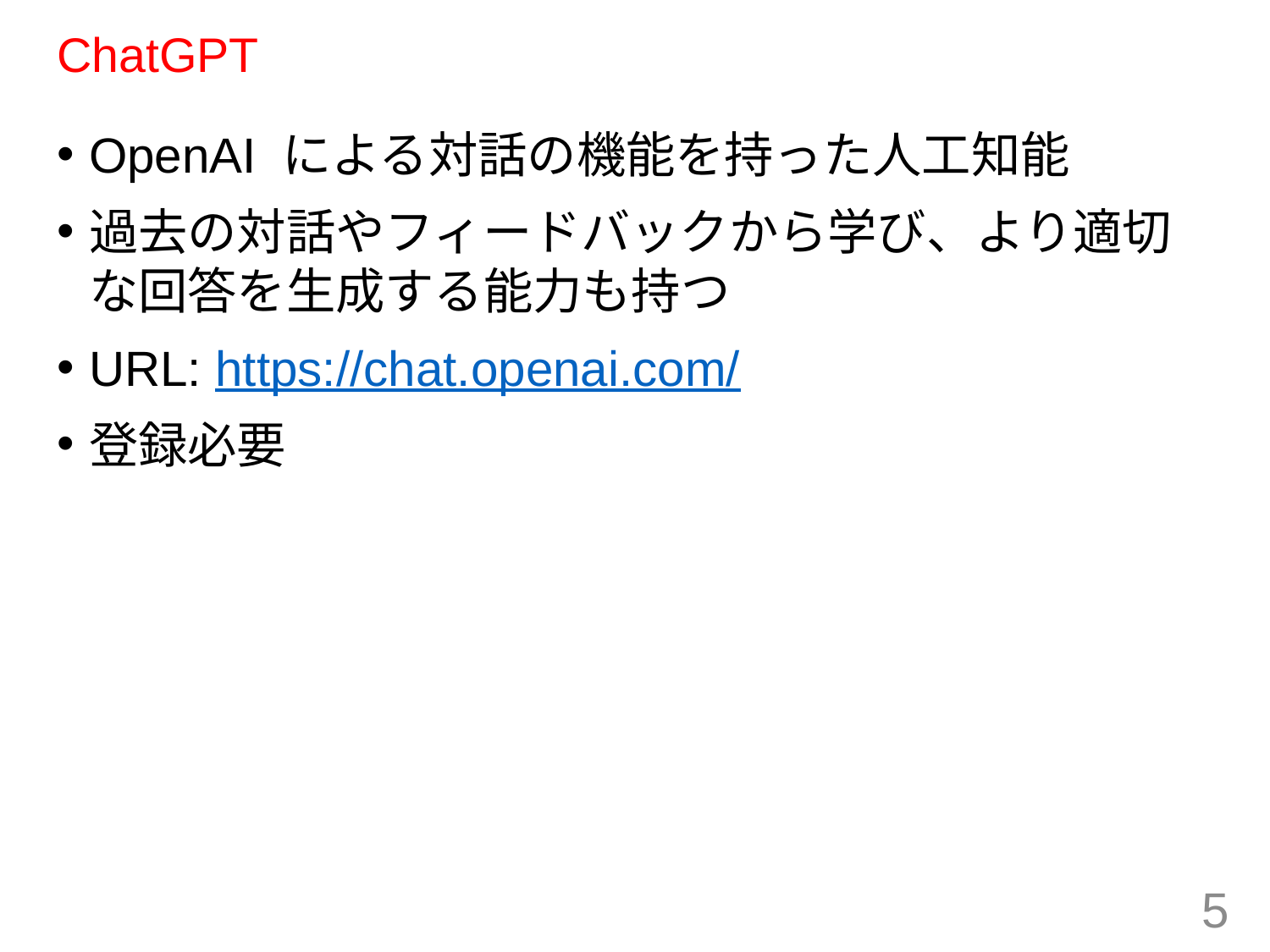

# ChatGPT
OpenAI による対話の機能を持った人工知能
過去の対話やフィードバックから学び、より適切な回答を生成する能力も持つ
URL: https://chat.openai.com/
登録必要

5